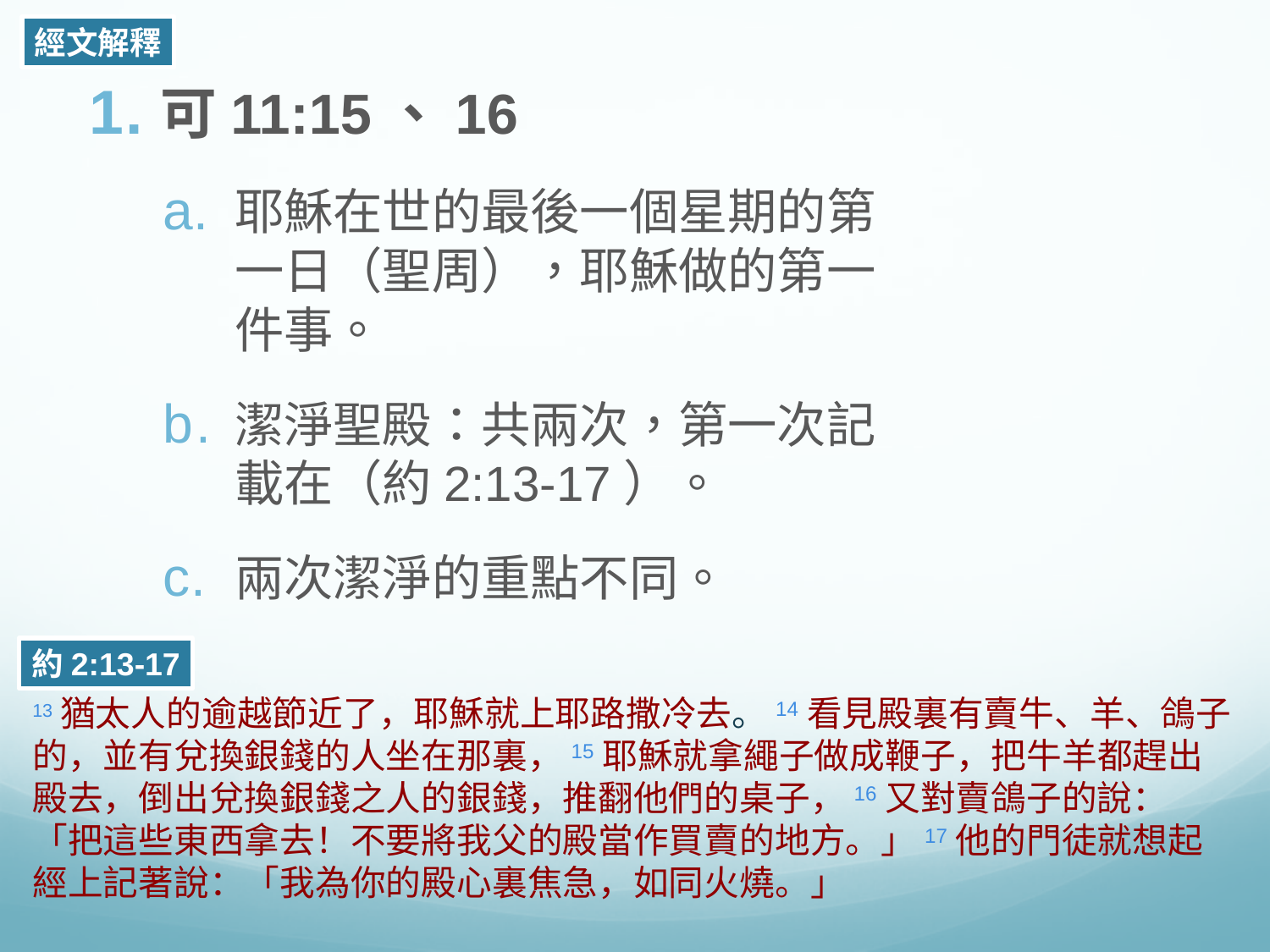

經文解釋
可11:15、16
耶穌在世的最後一個星期的第一日（聖周），耶穌做的第一件事。
潔淨聖殿：共兩次，第一次記載在（約2:13-17）。
兩次潔淨的重點不同。
約2:13-17
13猶太人的逾越節近了，耶穌就上耶路撒冷去。14看見殿裏有賣牛、羊、鴿子的，並有兌換銀錢的人坐在那裏，15耶穌就拿繩子做成鞭子，把牛羊都趕出殿去，倒出兌換銀錢之人的銀錢，推翻他們的桌子，16又對賣鴿子的說：「把這些東西拿去！不要將我父的殿當作買賣的地方。」17他的門徒就想起經上記著說：「我為你的殿心裏焦急，如同火燒。」